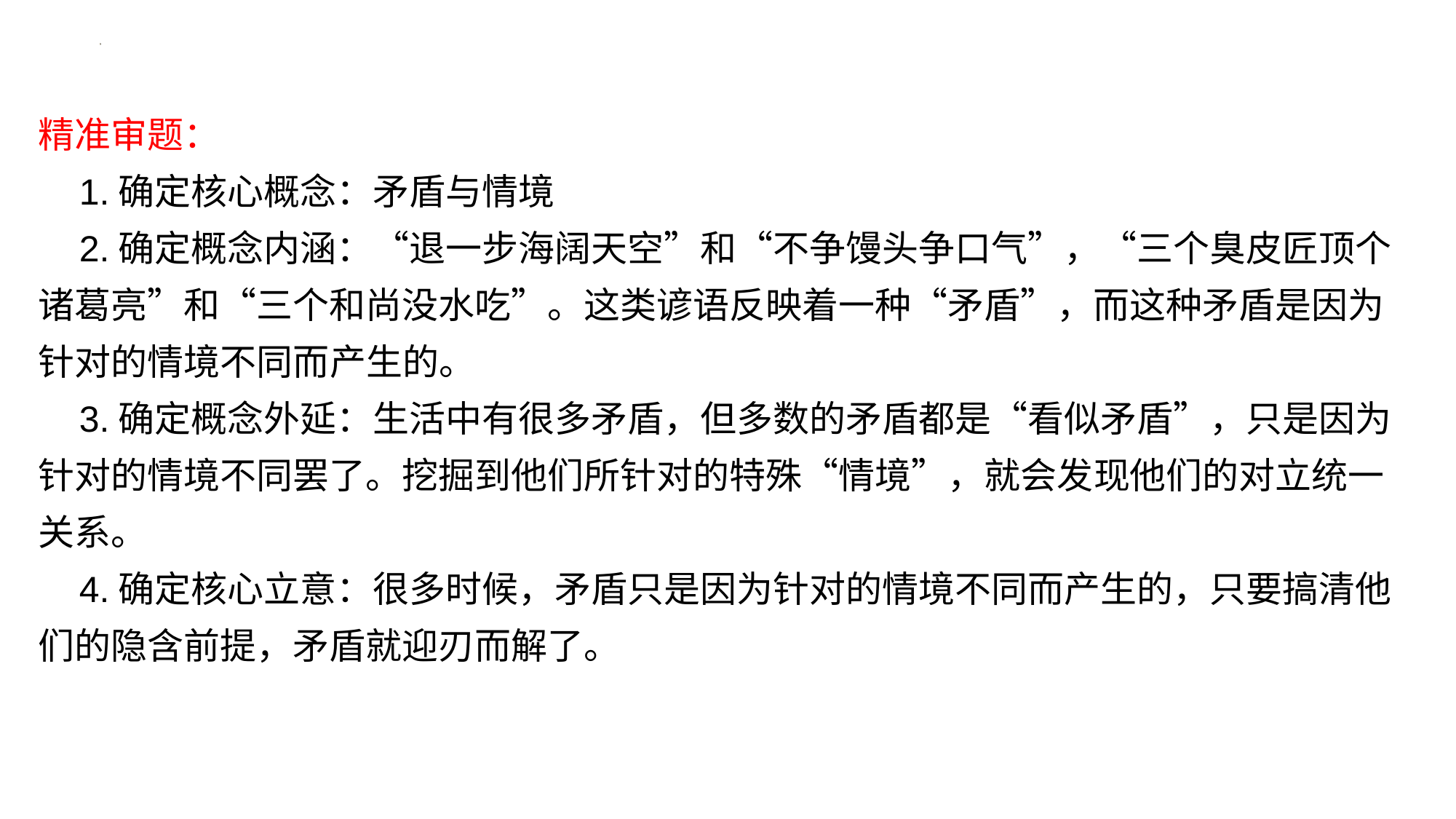

精准审题：
    1.确定核心概念：矛盾与情境
    2.确定概念内涵：“退一步海阔天空”和“不争馒头争口气”，“三个臭皮匠顶个诸葛亮”和“三个和尚没水吃”。这类谚语反映着一种“矛盾”，而这种矛盾是因为针对的情境不同而产生的。
    3.确定概念外延：生活中有很多矛盾，但多数的矛盾都是“看似矛盾”，只是因为针对的情境不同罢了。挖掘到他们所针对的特殊“情境”，就会发现他们的对立统一关系。
    4.确定核心立意：很多时候，矛盾只是因为针对的情境不同而产生的，只要搞清他们的隐含前提，矛盾就迎刃而解了。